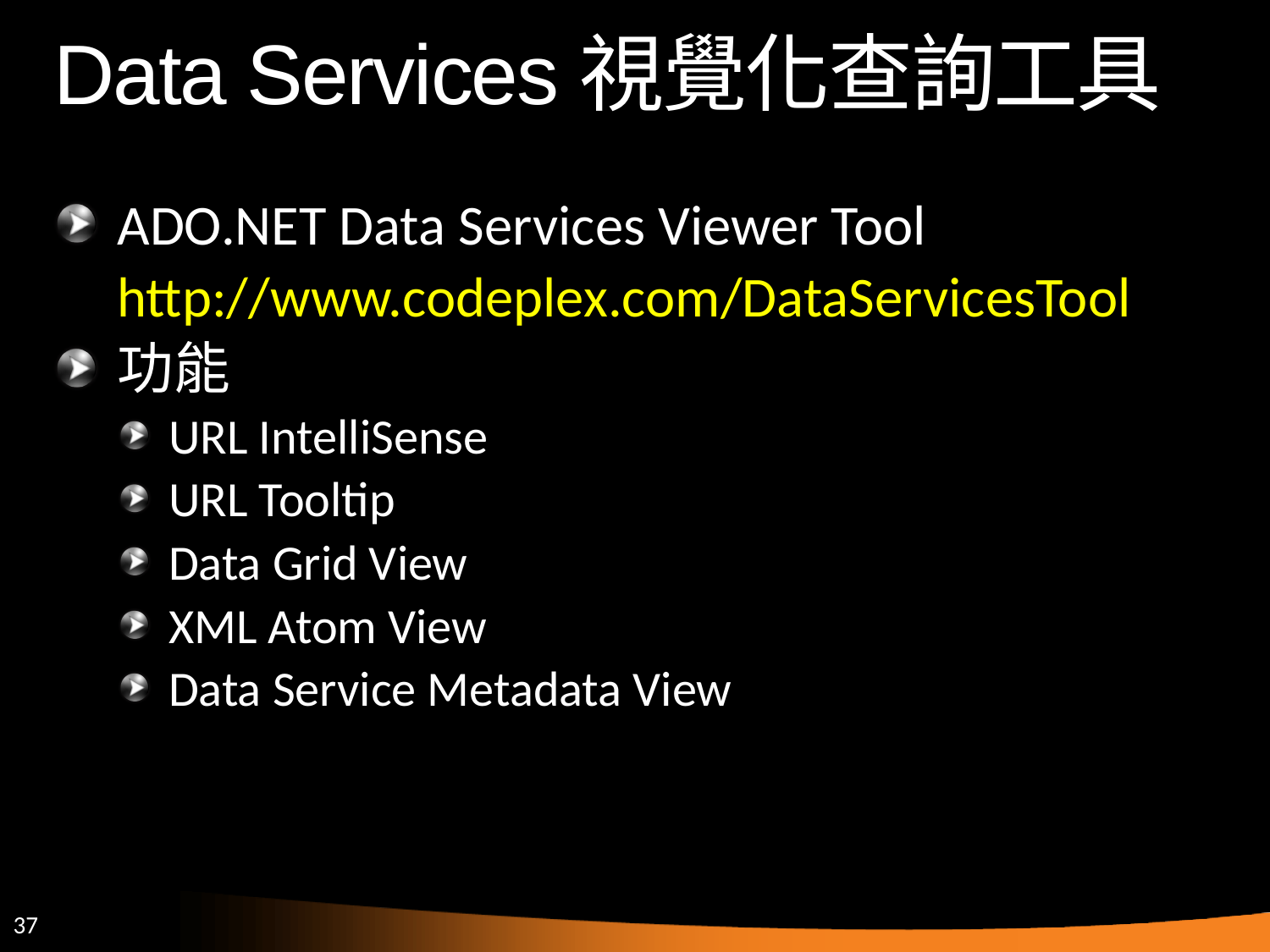

# Data Services視覺化查詢工具
ADO.NET Data Services Viewer Tool
	http://www.codeplex.com/DataServicesTool
功能
URL IntelliSense
URL Tooltip
Data Grid View
XML Atom View
Data Service Metadata View